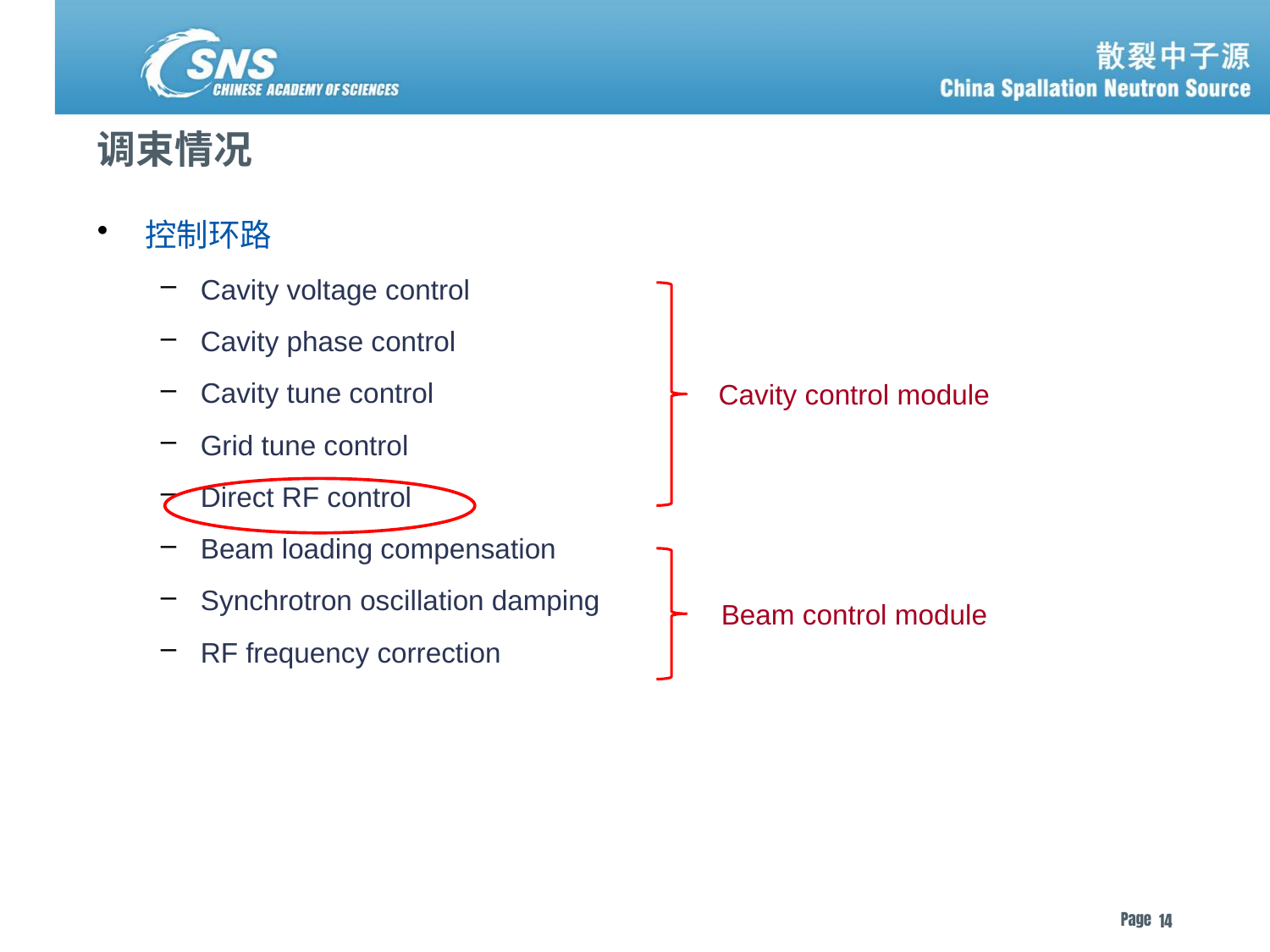

# 调束情况
控制环路
Cavity voltage control
Cavity phase control
Cavity tune control
Grid tune control
Direct RF control
Beam loading compensation
Synchrotron oscillation damping
RF frequency correction

Cavity control module

Beam control module
14